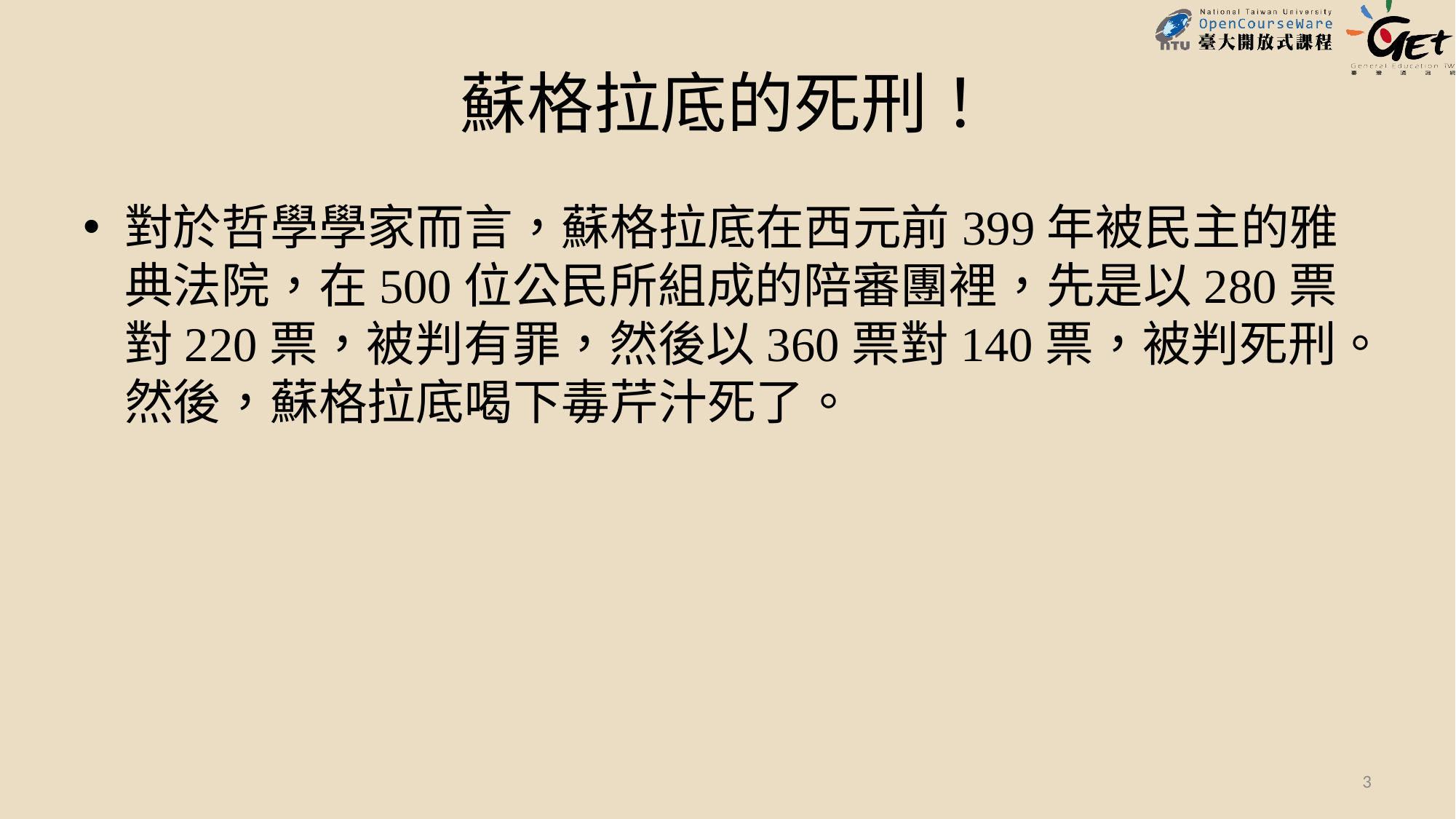

# 蘇格拉底的死刑！
對於哲學學家而言，蘇格拉底在西元前399年被民主的雅典法院，在500位公民所組成的陪審團裡，先是以280票對220票，被判有罪，然後以360票對140票，被判死刑。然後，蘇格拉底喝下毒芹汁死了。
3